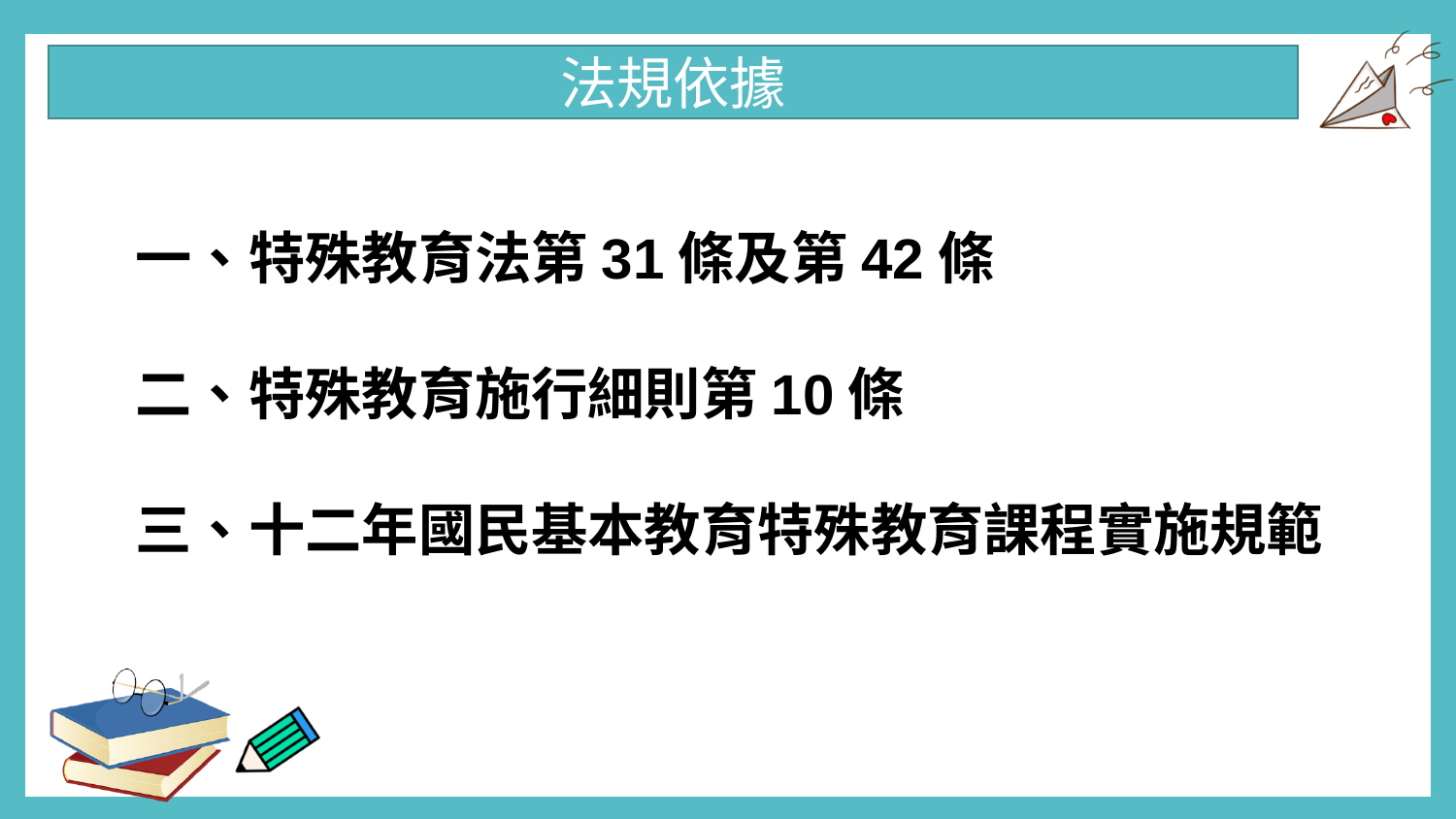

法規依據
一、特殊教育法第31條及第42條

二、特殊教育施行細則第10條

三、十二年國民基本教育特殊教育課程實施規範